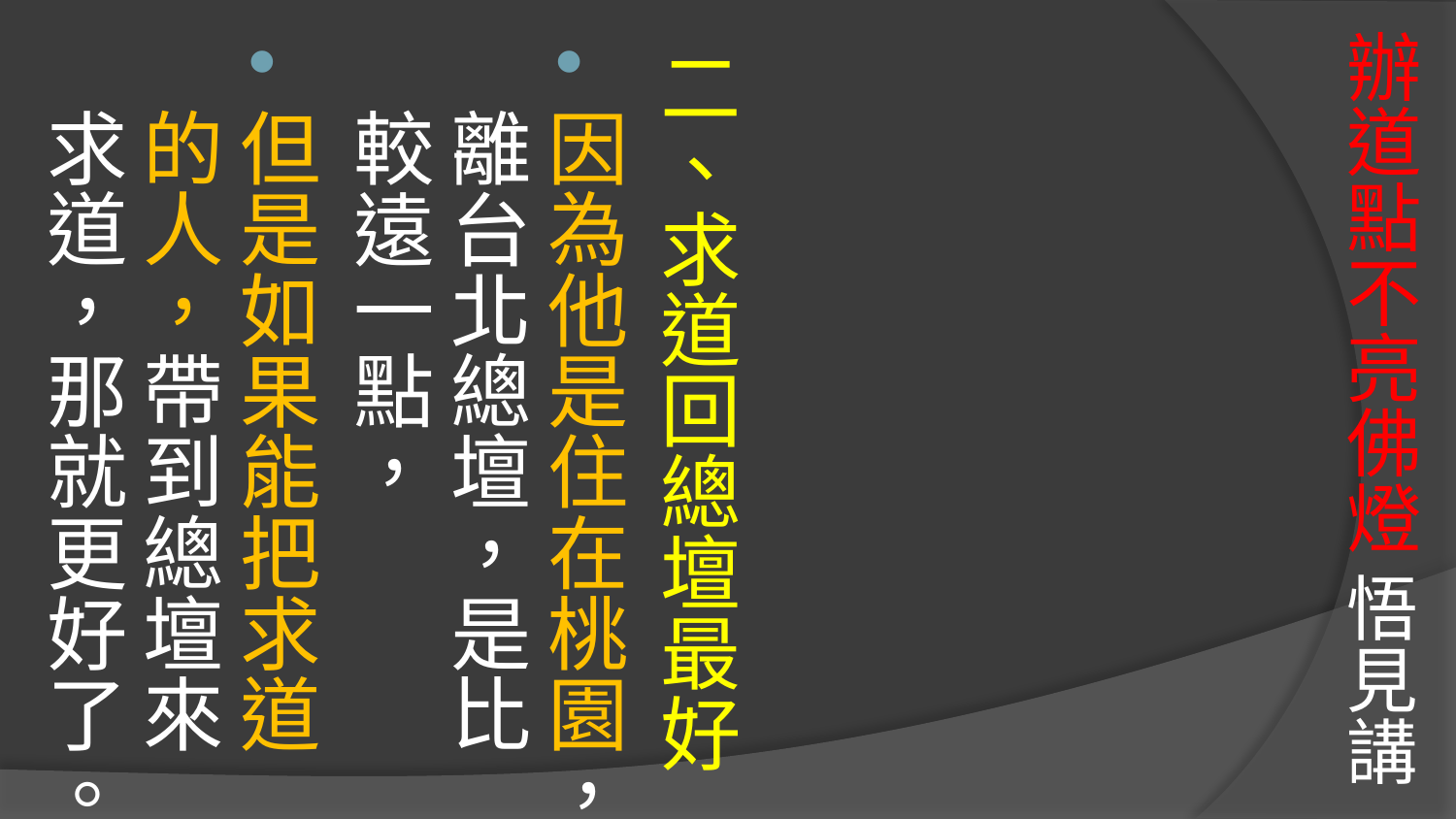

# 辦道點不亮佛燈 悟見講
二、求道回總壇最好
因為他是住在桃園，離台北總壇，是比較遠一點，
但是如果能把求道的人，帶到總壇來求道，那就更好了。